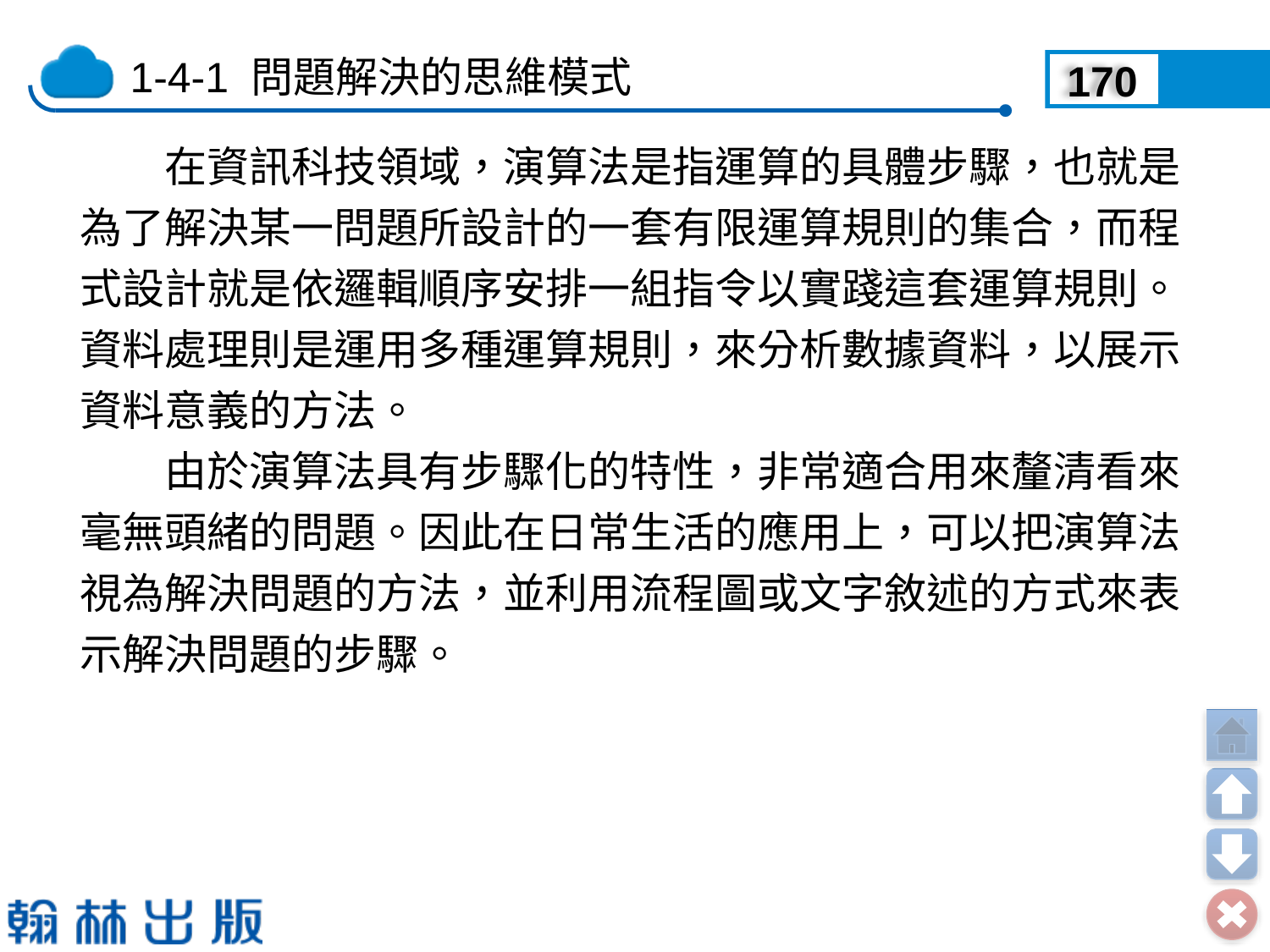

170
　　在資訊科技領域，演算法是指運算的具體步驟，也就是為了解決某一問題所設計的一套有限運算規則的集合，而程式設計就是依邏輯順序安排一組指令以實踐這套運算規則。資料處理則是運用多種運算規則，來分析數據資料，以展示資料意義的方法。
　　由於演算法具有步驟化的特性，非常適合用來釐清看來毫無頭緒的問題。因此在日常生活的應用上，可以把演算法視為解決問題的方法，並利用流程圖或文字敘述的方式來表示解決問題的步驟。